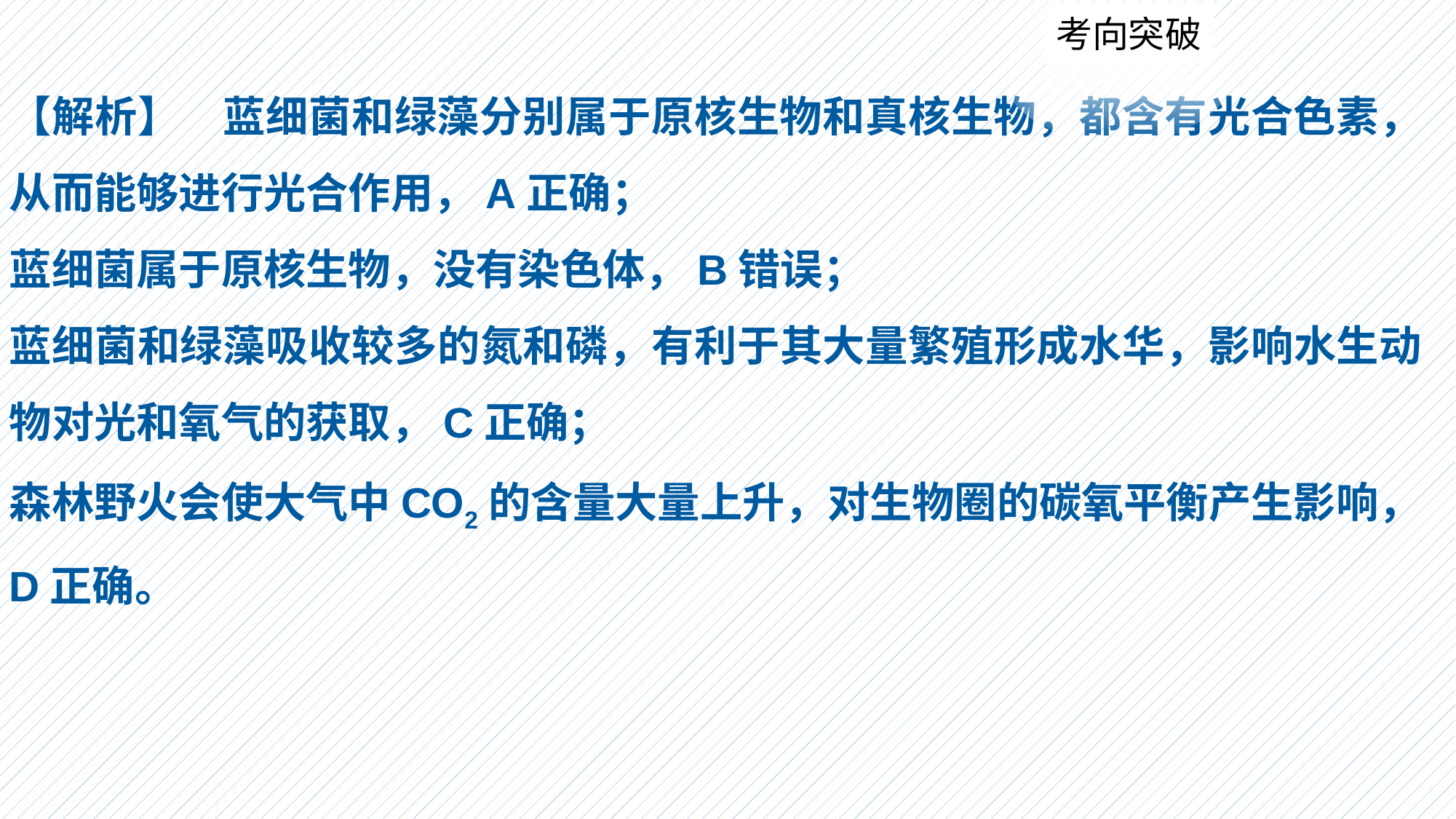

考向突破
【解析】　蓝细菌和绿藻分别属于原核生物和真核生物，都含有光合色素，从而能够进行光合作用，A正确；
蓝细菌属于原核生物，没有染色体，B错误；
蓝细菌和绿藻吸收较多的氮和磷，有利于其大量繁殖形成水华，影响水生动物对光和氧气的获取，C正确；
森林野火会使大气中CO2的含量大量上升，对生物圈的碳氧平衡产生影响，D正确。